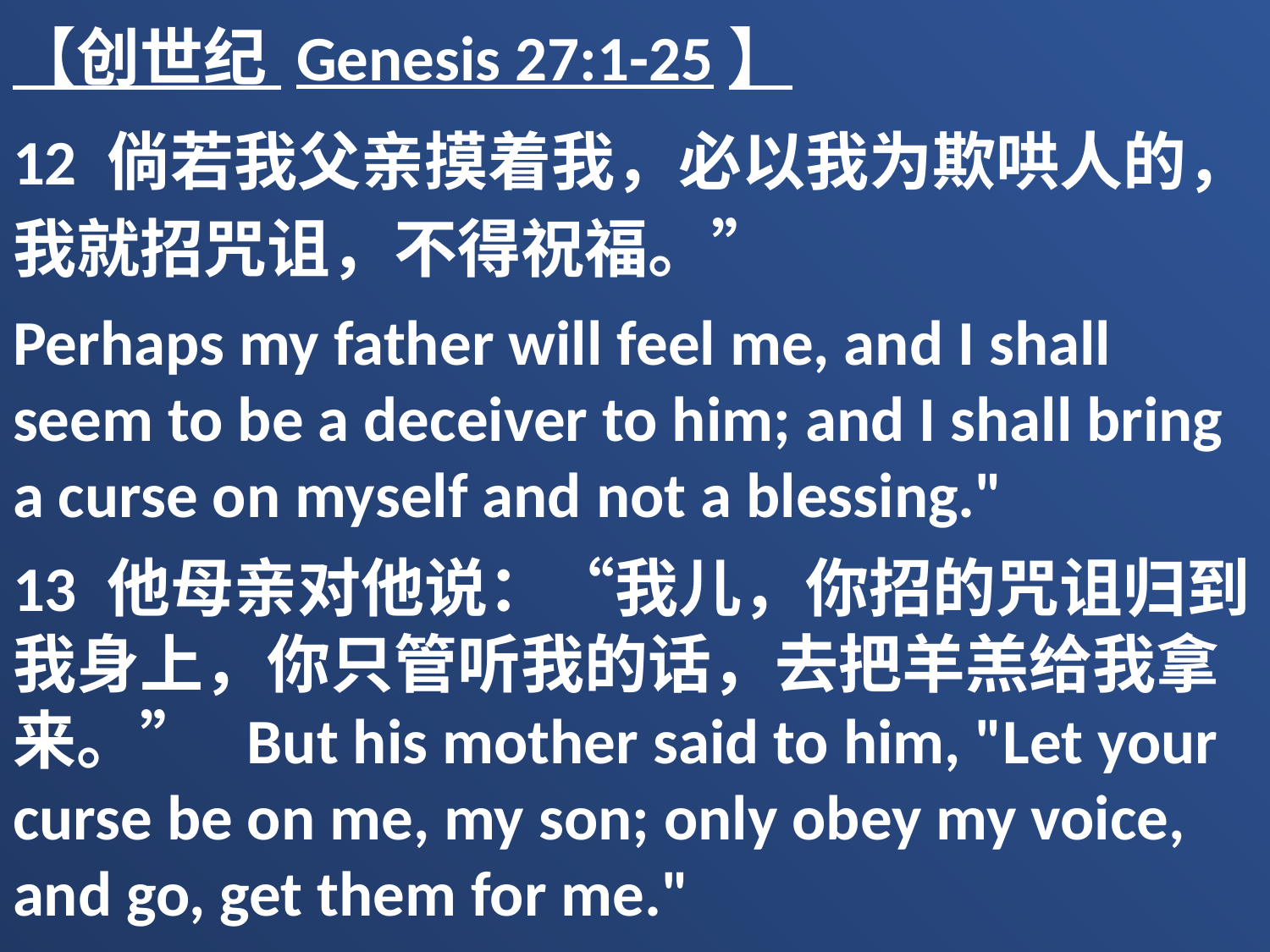

【创世纪 Genesis 27:1-25】
12 倘若我父亲摸着我，必以我为欺哄人的，我就招咒诅，不得祝福。”
Perhaps my father will feel me, and I shall seem to be a deceiver to him; and I shall bring a curse on myself and not a blessing."
13 他母亲对他说：“我儿，你招的咒诅归到我身上，你只管听我的话，去把羊羔给我拿来。”  But his mother said to him, "Let your curse be on me, my son; only obey my voice, and go, get them for me."